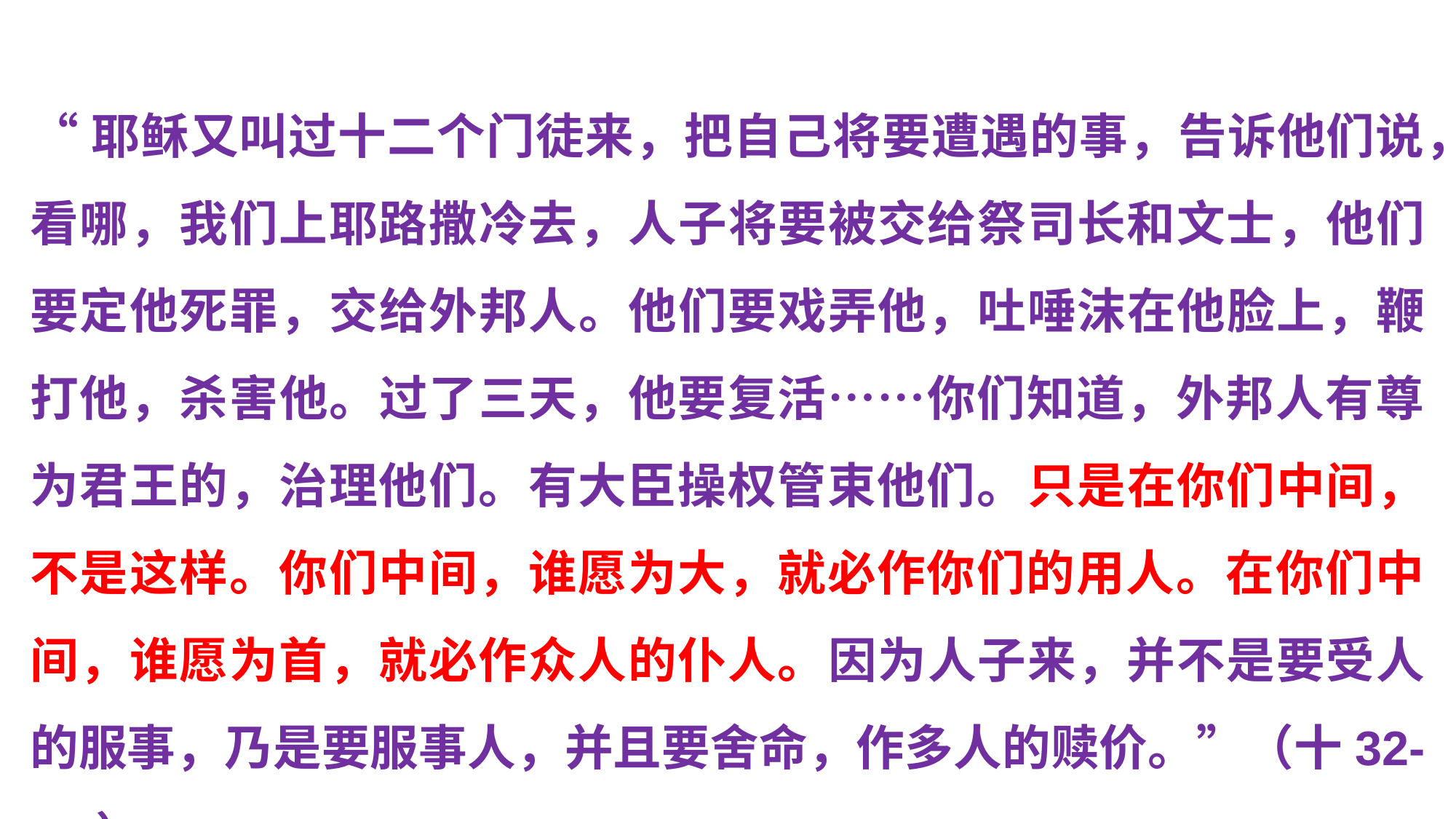

#
“耶稣又叫过十二个门徒来，把自己将要遭遇的事，告诉他们说，看哪，我们上耶路撒冷去，人子将要被交给祭司长和文士，他们要定他死罪，交给外邦人。他们要戏弄他，吐唾沫在他脸上，鞭打他，杀害他。过了三天，他要复活……你们知道，外邦人有尊为君王的，治理他们。有大臣操权管束他们。只是在你们中间，不是这样。你们中间，谁愿为大，就必作你们的用人。在你们中间，谁愿为首，就必作众人的仆人。因为人子来，并不是要受人的服事，乃是要服事人，并且要舍命，作多人的赎价。”（十32-45）